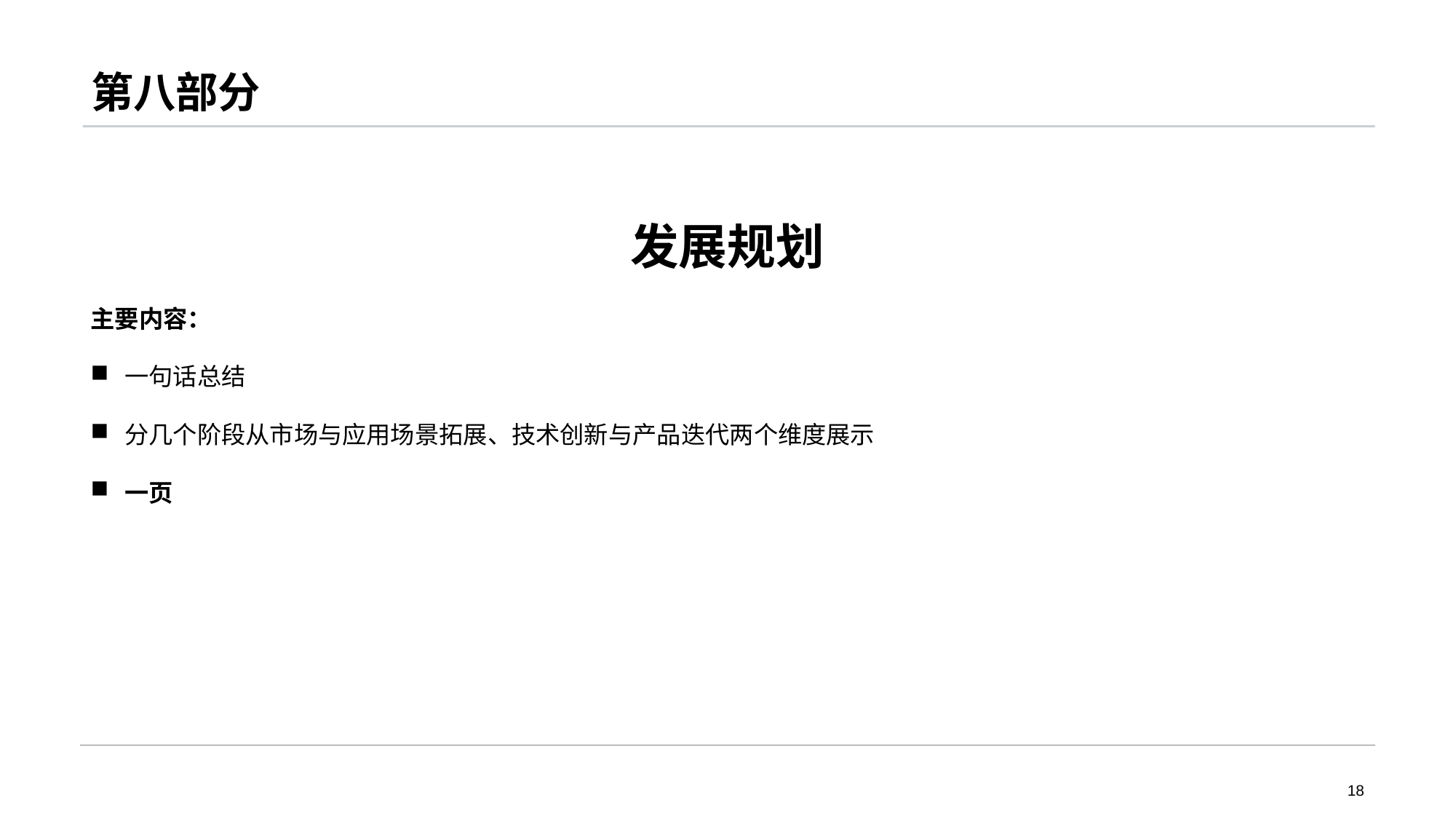

# 第八部分
发展规划
主要内容：
一句话总结
分几个阶段从市场与应用场景拓展、技术创新与产品迭代两个维度展示
一页
18